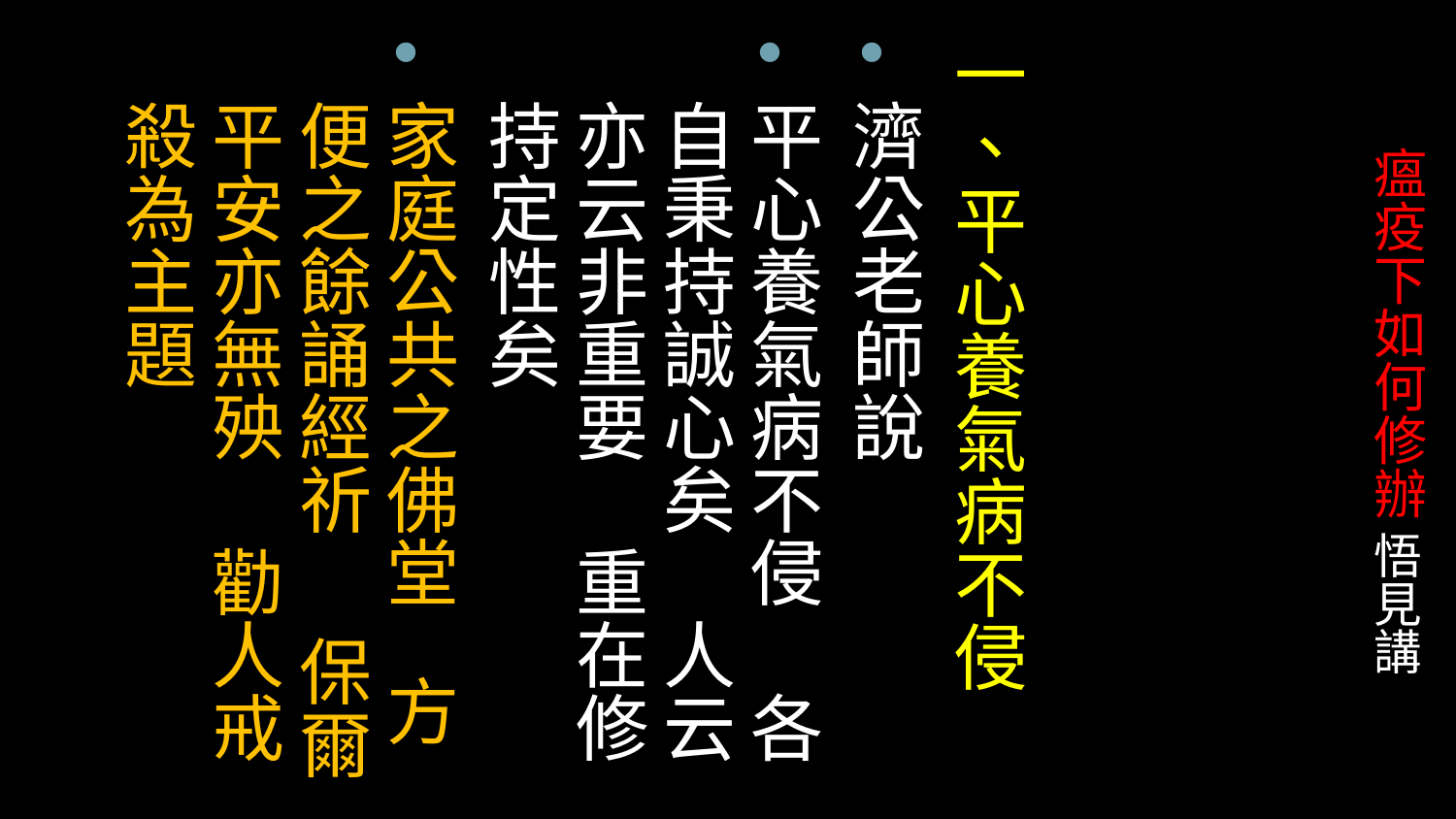

一、平心養氣病不侵
濟公老師說
平心養氣病不侵     各自秉持誠心矣     人云亦云非重要     重在修持定性矣
家庭公共之佛堂    方便之餘誦經祈      保爾平安亦無殃     勸人戒殺為主題

# 瘟疫下如何修辦 悟見講